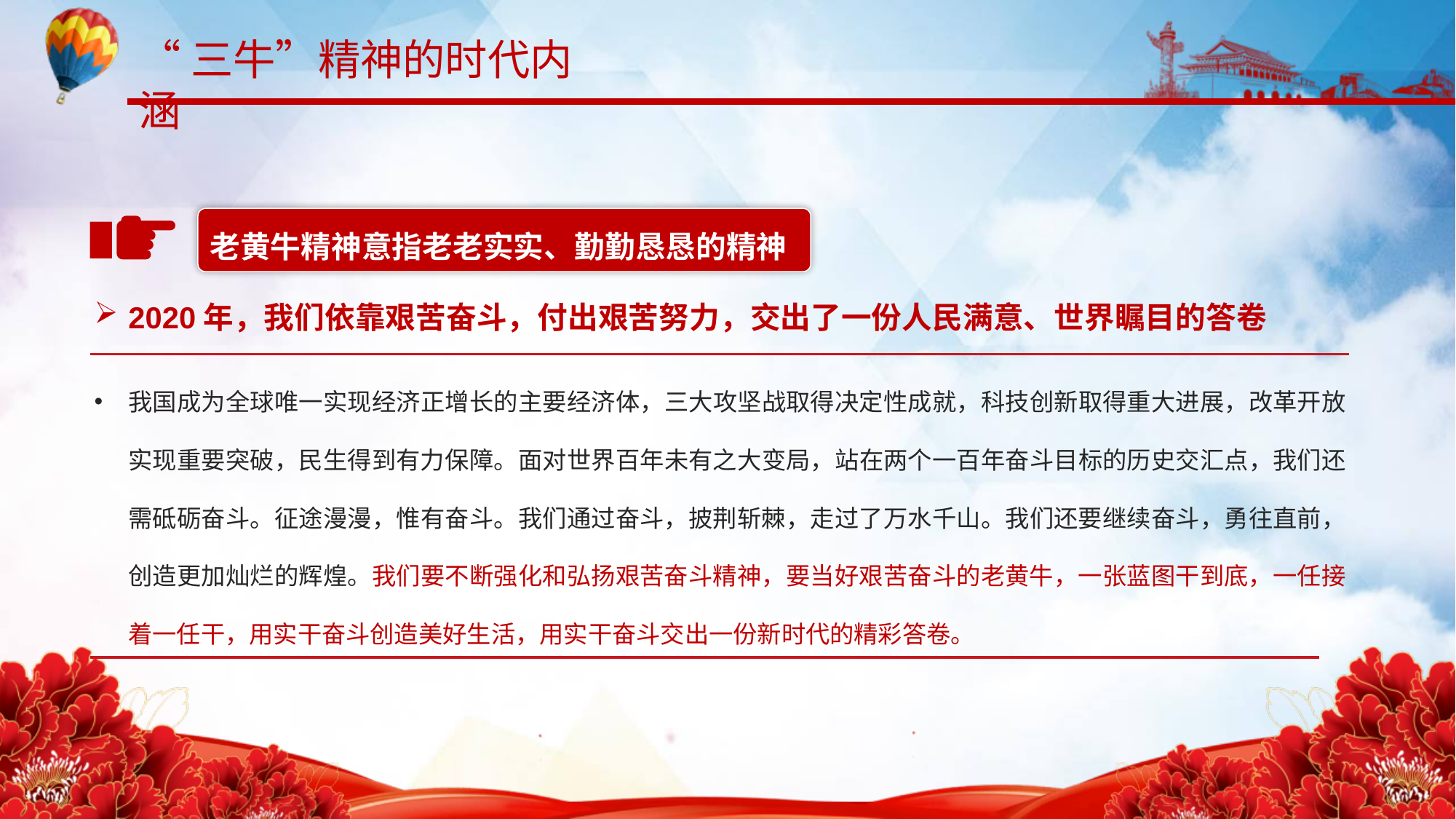

老黄牛精神意指老老实实、勤勤恳恳的精神

2020年，我们依靠艰苦奋斗，付出艰苦努力，交出了一份人民满意、世界瞩目的答卷
我国成为全球唯一实现经济正增长的主要经济体，三大攻坚战取得决定性成就，科技创新取得重大进展，改革开放实现重要突破，民生得到有力保障。面对世界百年未有之大变局，站在两个一百年奋斗目标的历史交汇点，我们还需砥砺奋斗。征途漫漫，惟有奋斗。我们通过奋斗，披荆斩棘，走过了万水千山。我们还要继续奋斗，勇往直前，创造更加灿烂的辉煌。我们要不断强化和弘扬艰苦奋斗精神，要当好艰苦奋斗的老黄牛，一张蓝图干到底，一任接着一任干，用实干奋斗创造美好生活，用实干奋斗交出一份新时代的精彩答卷。